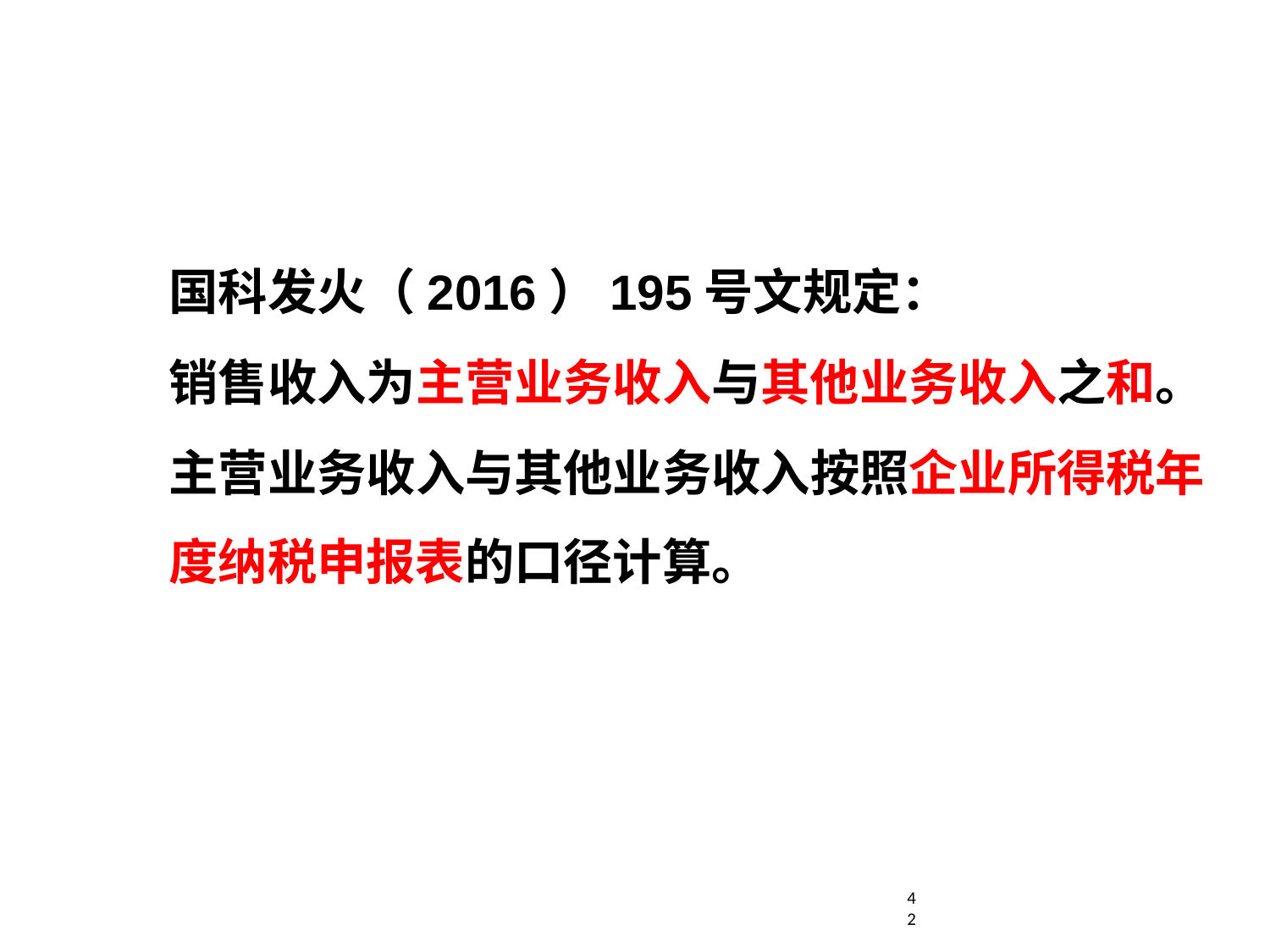

国科发火（2016）195号文规定：
销售收入为主营业务收入与其他业务收入之和。
主营业务收入与其他业务收入按照企业所得税年度纳税申报表的口径计算。
42